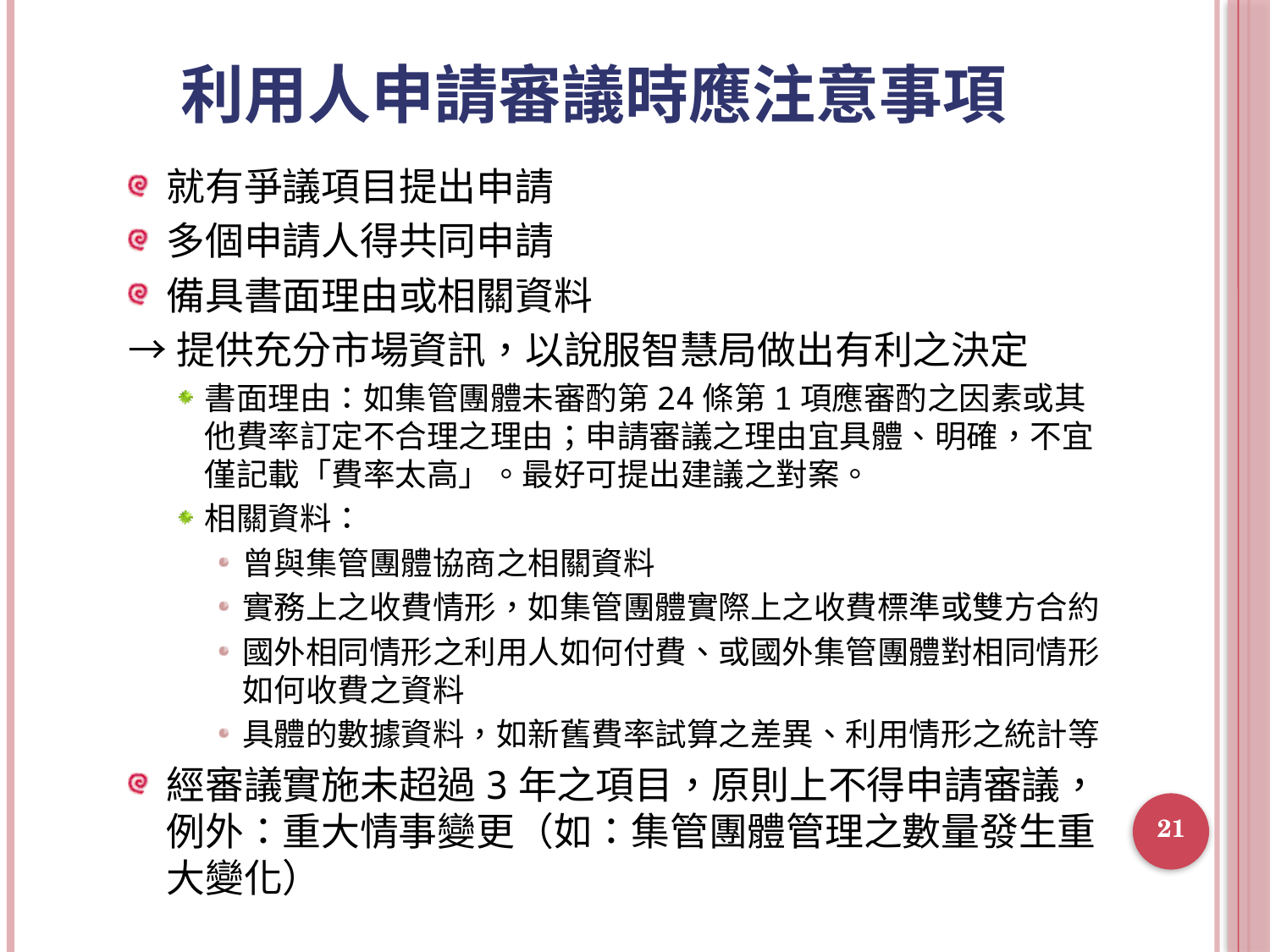

# 利用人申請審議時應注意事項
就有爭議項目提出申請
多個申請人得共同申請
備具書面理由或相關資料
→提供充分市場資訊，以說服智慧局做出有利之決定
書面理由：如集管團體未審酌第24條第1項應審酌之因素或其他費率訂定不合理之理由；申請審議之理由宜具體、明確，不宜僅記載「費率太高」。最好可提出建議之對案。
相關資料：
曾與集管團體協商之相關資料
實務上之收費情形，如集管團體實際上之收費標準或雙方合約
國外相同情形之利用人如何付費、或國外集管團體對相同情形如何收費之資料
具體的數據資料，如新舊費率試算之差異、利用情形之統計等
經審議實施未超過3年之項目，原則上不得申請審議，例外：重大情事變更（如：集管團體管理之數量發生重大變化）
21